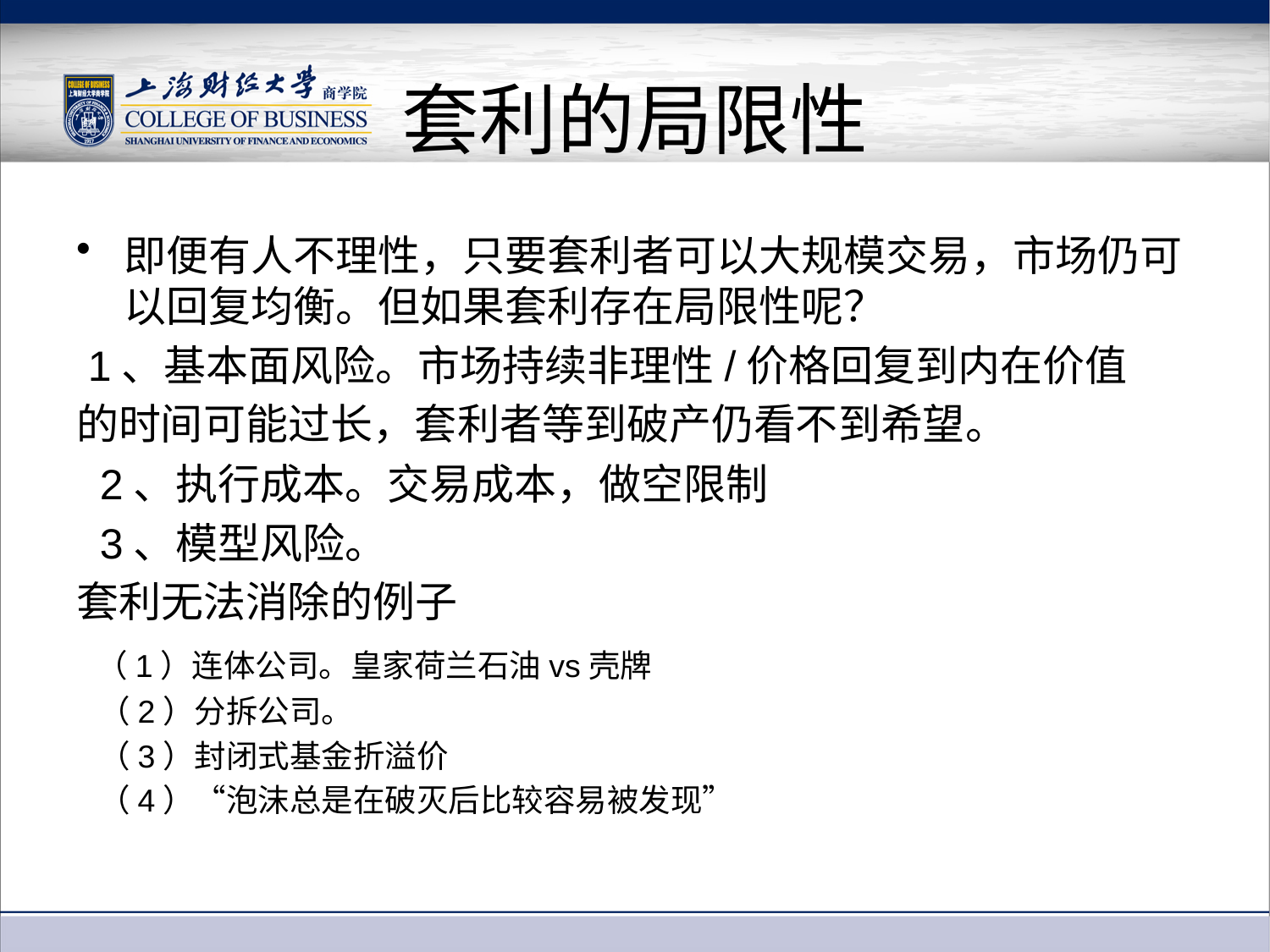

# 套利的局限性
即便有人不理性，只要套利者可以大规模交易，市场仍可以回复均衡。但如果套利存在局限性呢？
 1、基本面风险。市场持续非理性/价格回复到内在价值
的时间可能过长，套利者等到破产仍看不到希望。
  2、执行成本。交易成本，做空限制
  3、模型风险。
套利无法消除的例子
 （1）连体公司。皇家荷兰石油vs壳牌
  （2）分拆公司。
  （3）封闭式基金折溢价
  （4）“泡沫总是在破灭后比较容易被发现”